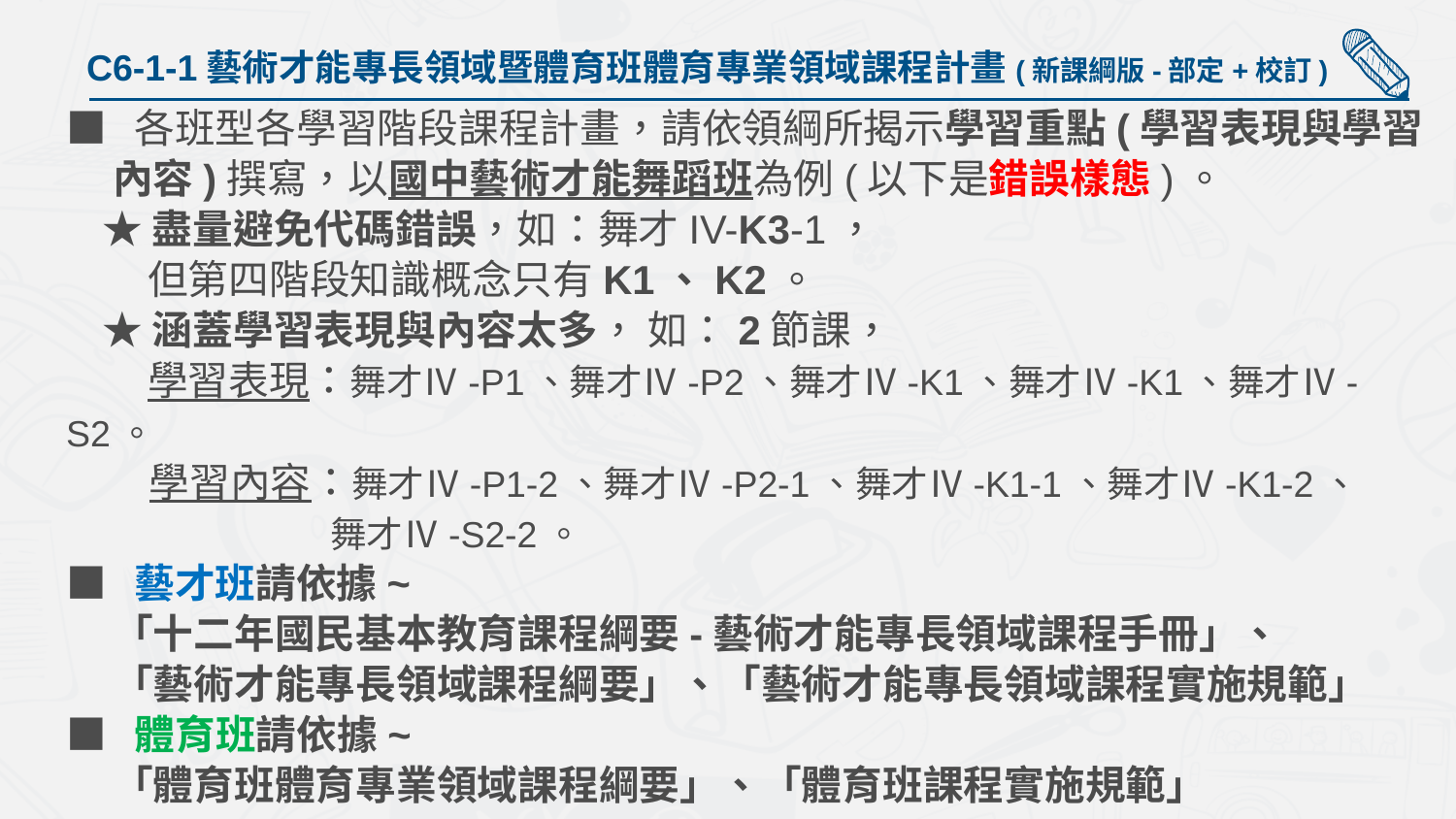

C6-1-1藝術才能專長領域暨體育班體育專業領域課程計畫(新課綱版-部定+校訂)
■  各班型各學習階段課程計畫，請依領綱所揭示學習重點(學習表現與學習
    內容)撰寫，以國中藝術才能舞蹈班為例(以下是錯誤樣態)。
    ★盡量避免代碼錯誤，如：舞才IV-K3-1，
        但第四階段知識概念只有K1、K2。
    ★涵蓋學習表現與內容太多， 如：2節課，
        學習表現：舞才Ⅳ-P1、舞才Ⅳ-P2、舞才Ⅳ-K1、舞才Ⅳ-K1、舞才Ⅳ-S2。
         學習內容：舞才Ⅳ-P1-2、舞才Ⅳ-P2-1、舞才Ⅳ-K1-1、舞才Ⅳ-K1-2、
                               舞才Ⅳ-S2-2。
■  藝才班請依據~
    「十二年國民基本教育課程綱要-藝術才能專長領域課程手冊」、
    「藝術才能專長領域課程綱要」、「藝術才能專長領域課程實施規範」
■  體育班請依據~
    「體育班體育專業領域課程綱要」、「體育班課程實施規範」